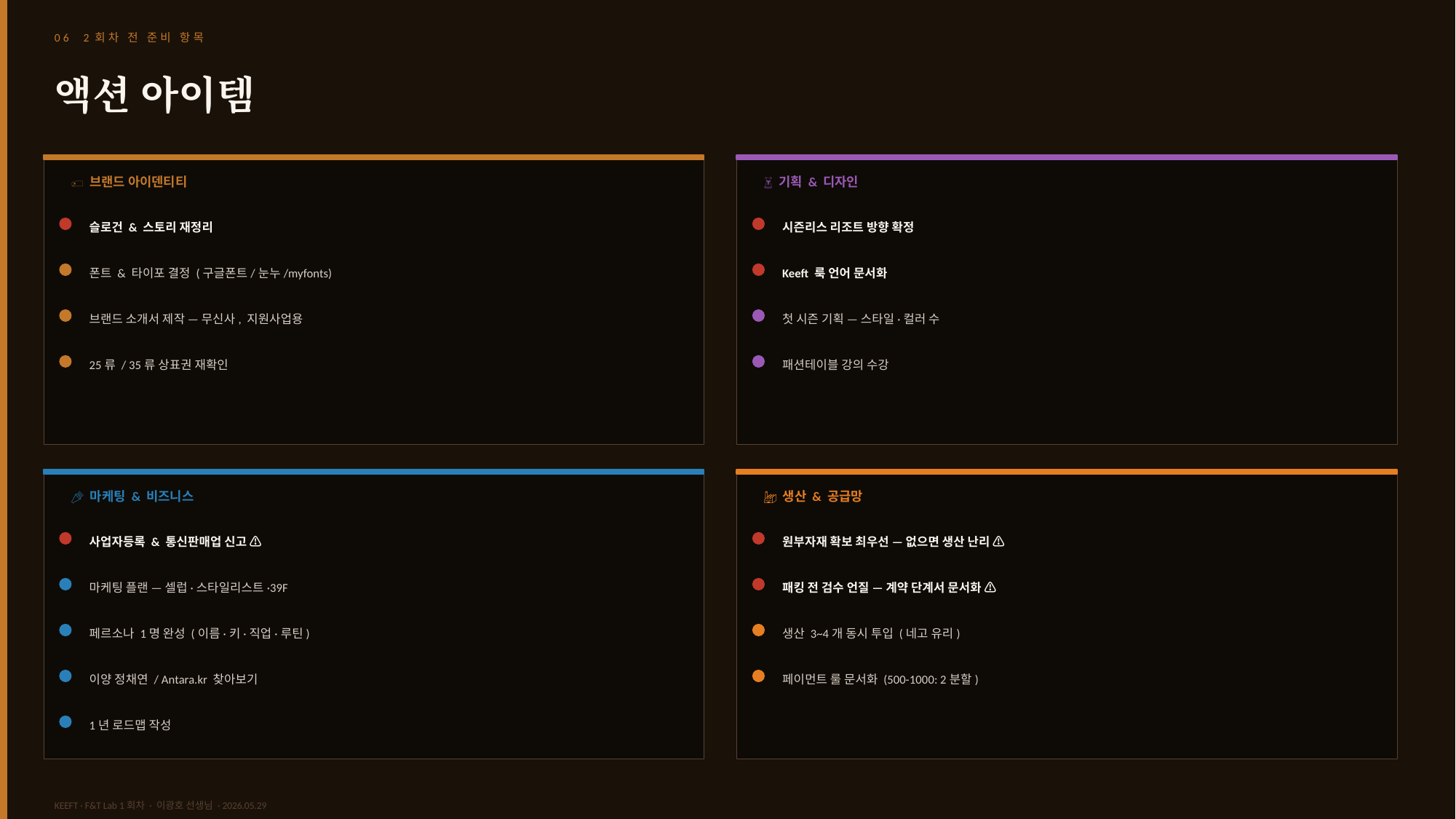

06  2회차 전 준비 항목
액션 아이템

🏷 브랜드 아이덴티티
👗 기획 & 디자인
슬로건 & 스토리 재정리
시즌리스 리조트 방향 확정

폰트 & 타이포 결정 (구글폰트/눈누/myfonts)
Keeft 룩 언어 문서화

브랜드 소개서 제작 — 무신사, 지원사업용
첫 시즌 기획 — 스타일·컬러 수

25류 / 35류 상표권 재확인
패션테이블 강의 수강

📣 마케팅 & 비즈니스
🏭 생산 & 공급망
사업자등록 & 통신판매업 신고 ⚠
원부자재 확보 최우선 — 없으면 생산 난리 ⚠

마케팅 플랜 — 셀럽·스타일리스트·39F
패킹 전 검수 언질 — 계약 단계서 문서화 ⚠

페르소나 1명 완성 (이름·키·직업·루틴)
생산 3~4개 동시 투입 (네고 유리)

이양 정채연 / Antara.kr 찾아보기
페이먼트 룰 문서화 (500-1000: 2분할)

1년 로드맵 작성

KEEFT · F&T Lab 1회차 · 이광호 선생님 · 2026.05.29